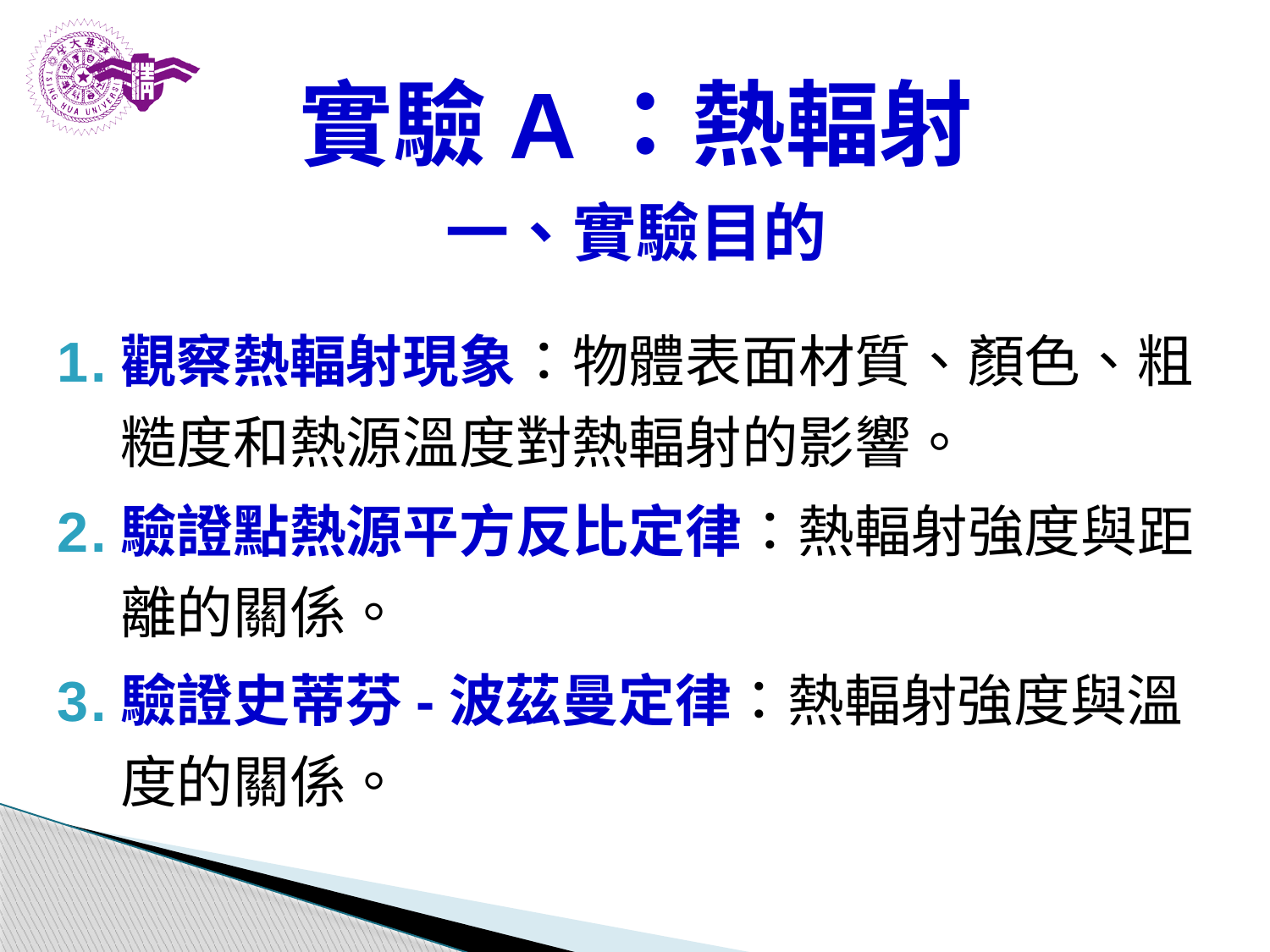

# 實驗A：熱輻射 一、實驗目的
觀察熱輻射現象：物體表面材質、顏色、粗糙度和熱源溫度對熱輻射的影響。
驗證點熱源平方反比定律：熱輻射強度與距離的關係。
驗證史蒂芬-波茲曼定律：熱輻射強度與溫度的關係。